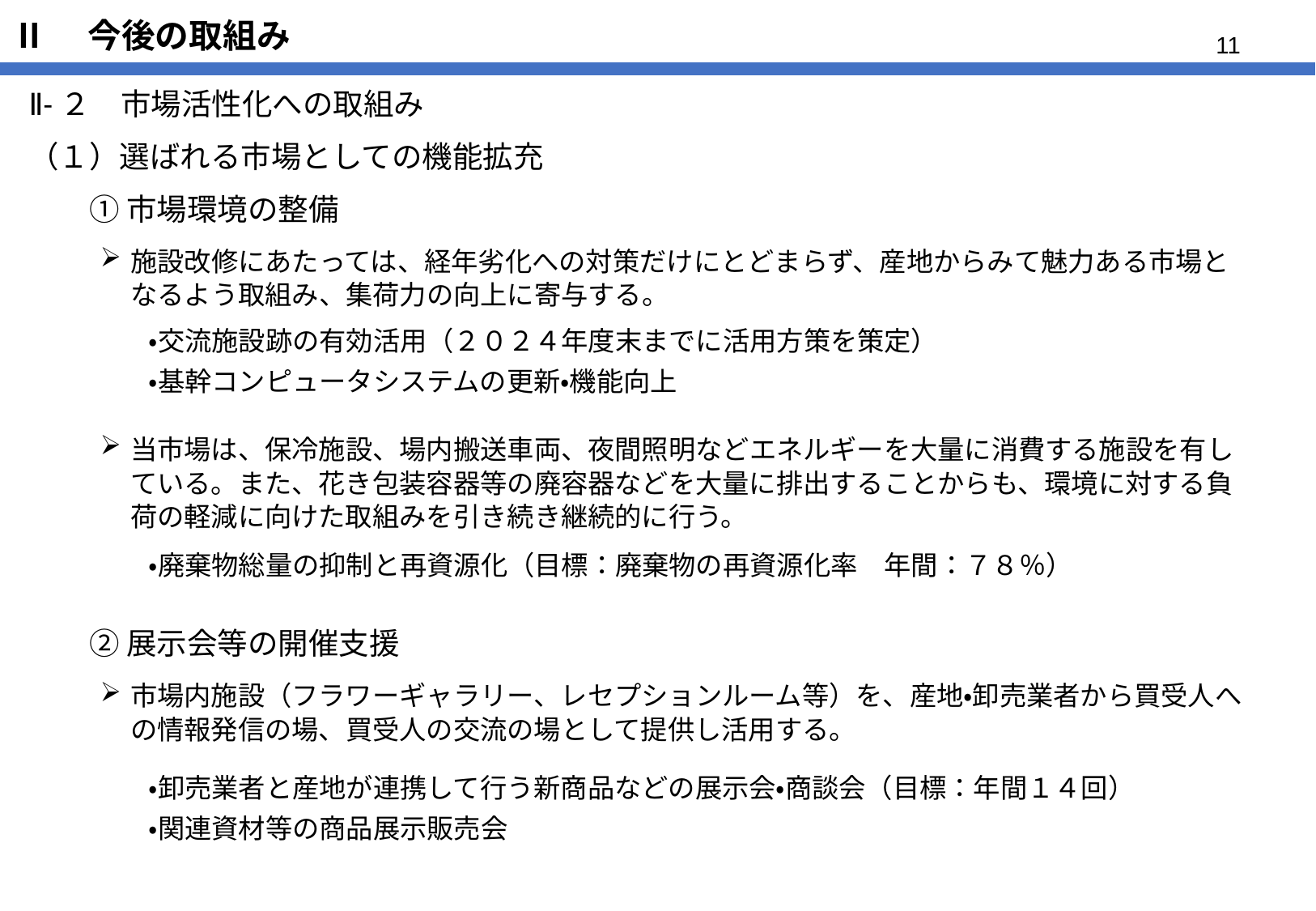

# Ⅱ　今後の取組み
Ⅱ-２　市場活性化への取組み
（１）選ばれる市場としての機能拡充
　　① 市場環境の整備
施設改修にあたっては、経年劣化への対策だけにとどまらず、産地からみて魅力ある市場となるよう取組み、集荷力の向上に寄与する。

・交流施設跡の有効活用（２０２４年度末までに活用方策を策定）
・基幹コンピュータシステムの更新・機能向上
当市場は、保冷施設、場内搬送車両、夜間照明などエネルギーを大量に消費する施設を有している。また、花き包装容器等の廃容器などを大量に排出することからも、環境に対する負荷の軽減に向けた取組みを引き続き継続的に行う。
・廃棄物総量の抑制と再資源化（目標：廃棄物の再資源化率　年間：７８％）
　　② 展示会等の開催支援
市場内施設（フラワーギャラリー、レセプションルーム等）を、産地・卸売業者から買受人への情報発信の場、買受人の交流の場として提供し活用する。
・卸売業者と産地が連携して行う新商品などの展示会・商談会（目標：年間１４回）
・関連資材等の商品展示販売会